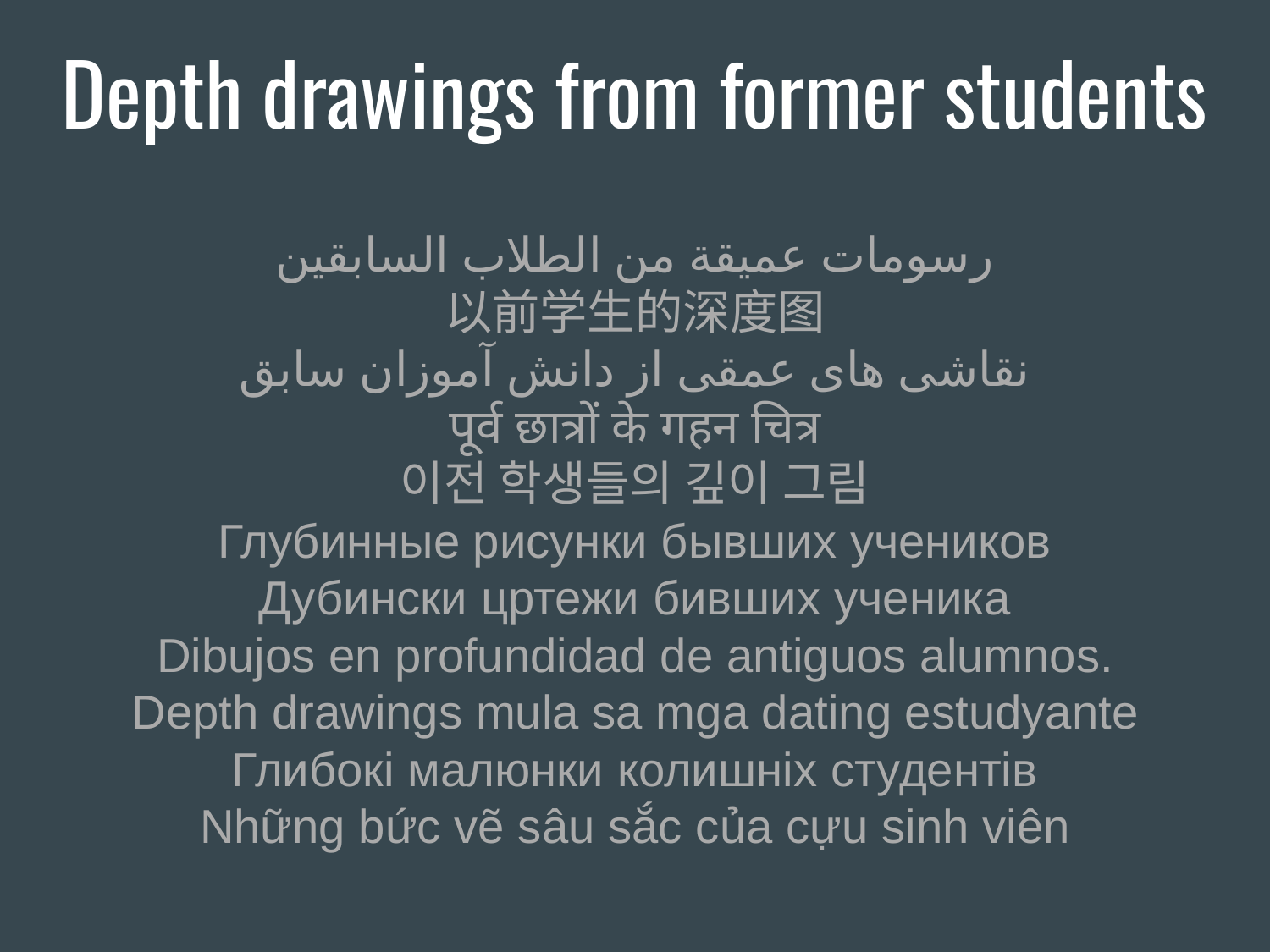

Depth drawings from former students
رسومات عميقة من الطلاب السابقين
以前学生的深度图
نقاشی های عمقی از دانش آموزان سابق
पूर्व छात्रों के गहन चित्र
이전 학생들의 깊이 그림
Глубинные рисунки бывших учеников
Дубински цртежи бивших ученика
Dibujos en profundidad de antiguos alumnos.
Depth drawings mula sa mga dating estudyante
Глибокі малюнки колишніх студентів
Những bức vẽ sâu sắc của cựu sinh viên